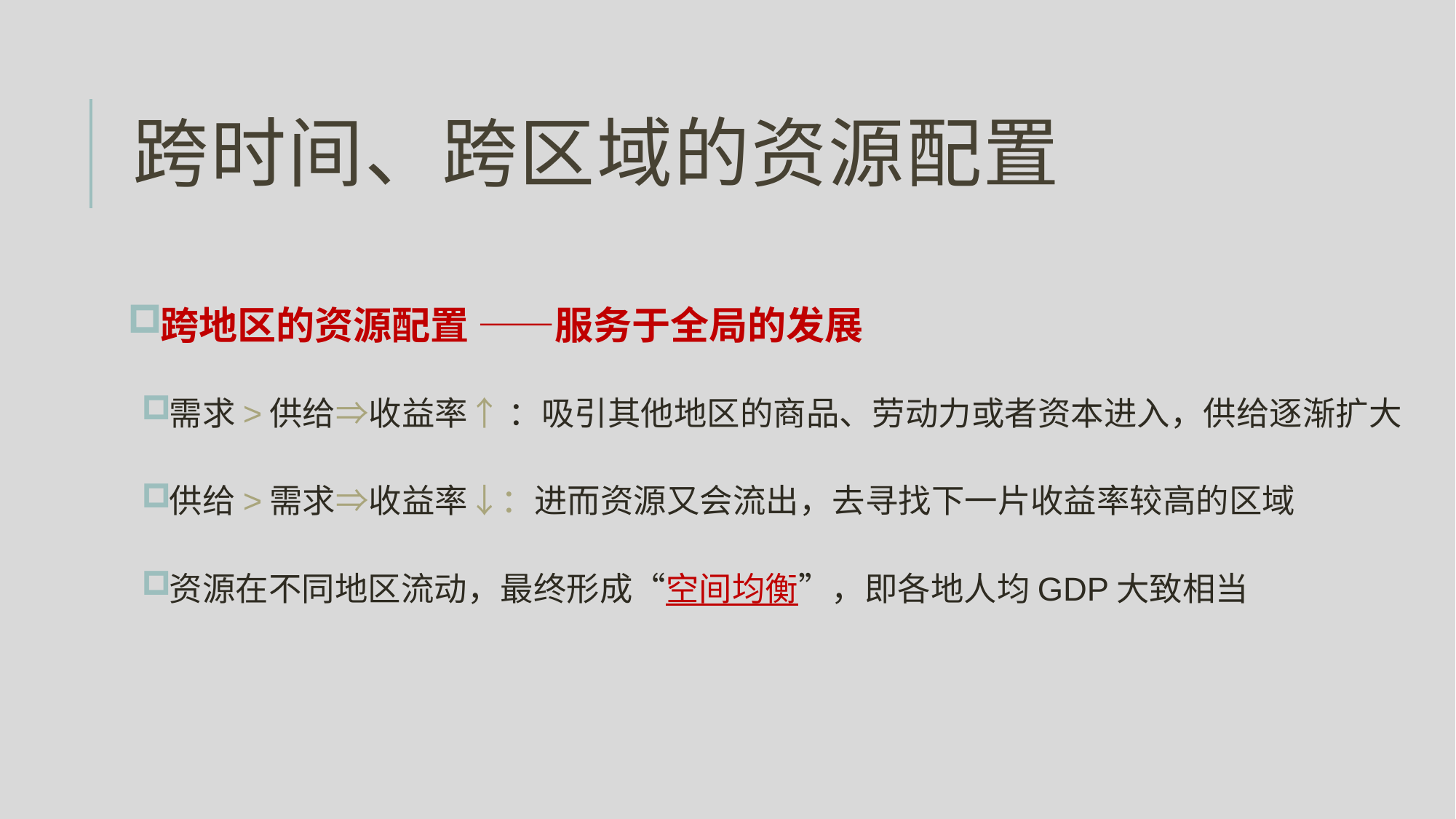

# 跨时间、跨区域的资源配置
跨地区的资源配置 ——服务于全局的发展
需求>供给⇒收益率↑ ：吸引其他地区的商品、劳动力或者资本进入，供给逐渐扩大
供给>需求⇒收益率↓：进而资源又会流出，去寻找下一片收益率较高的区域
资源在不同地区流动，最终形成“空间均衡”，即各地人均GDP大致相当